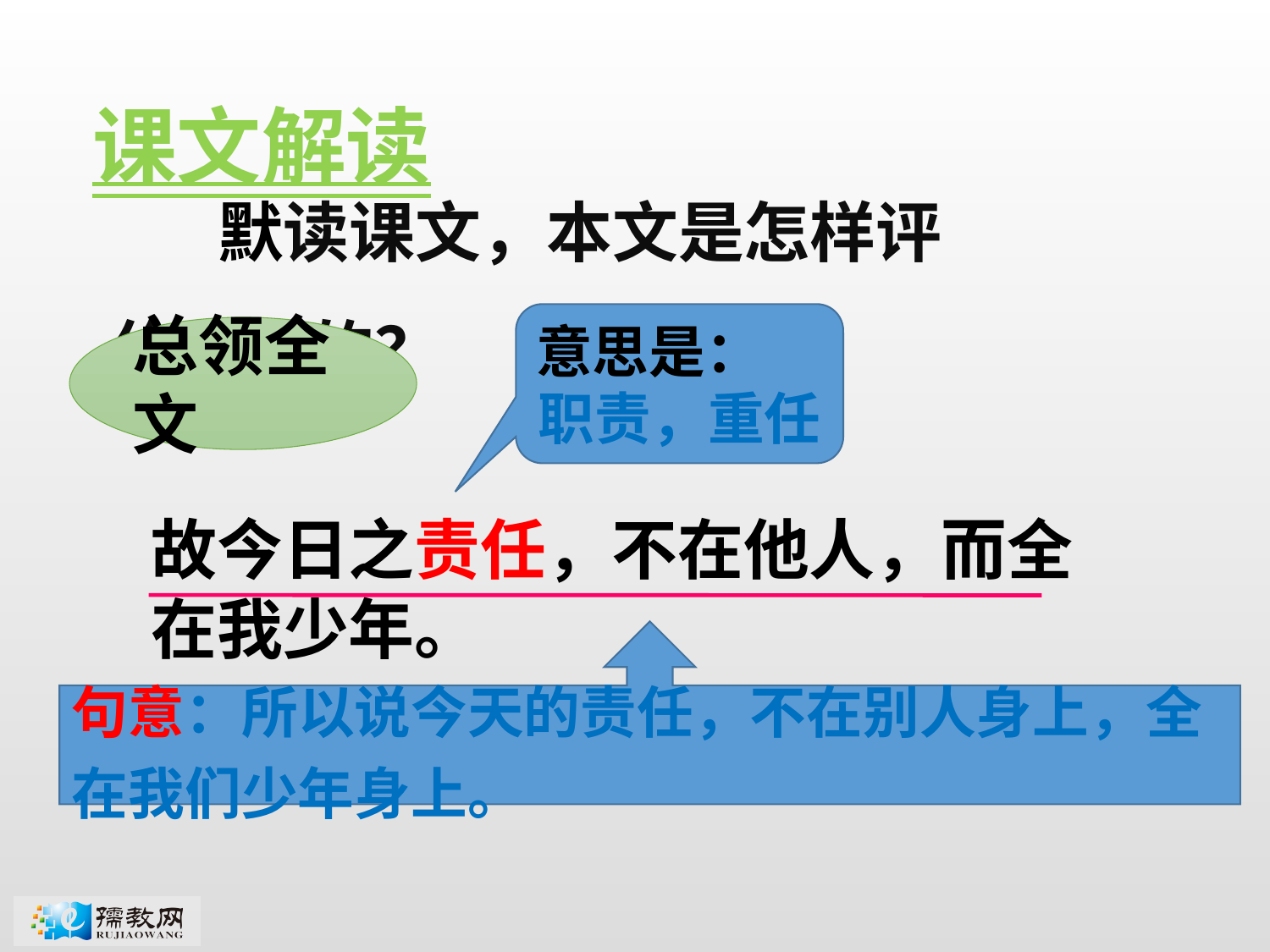

课文解读
      默读课文，本文是怎样评价少年的？
意思是：
职责，重任
总领全文
故今日之责任，不在他人，而全在我少年。
句意：所以说今天的责任，不在别人身上，全在我们少年身上。